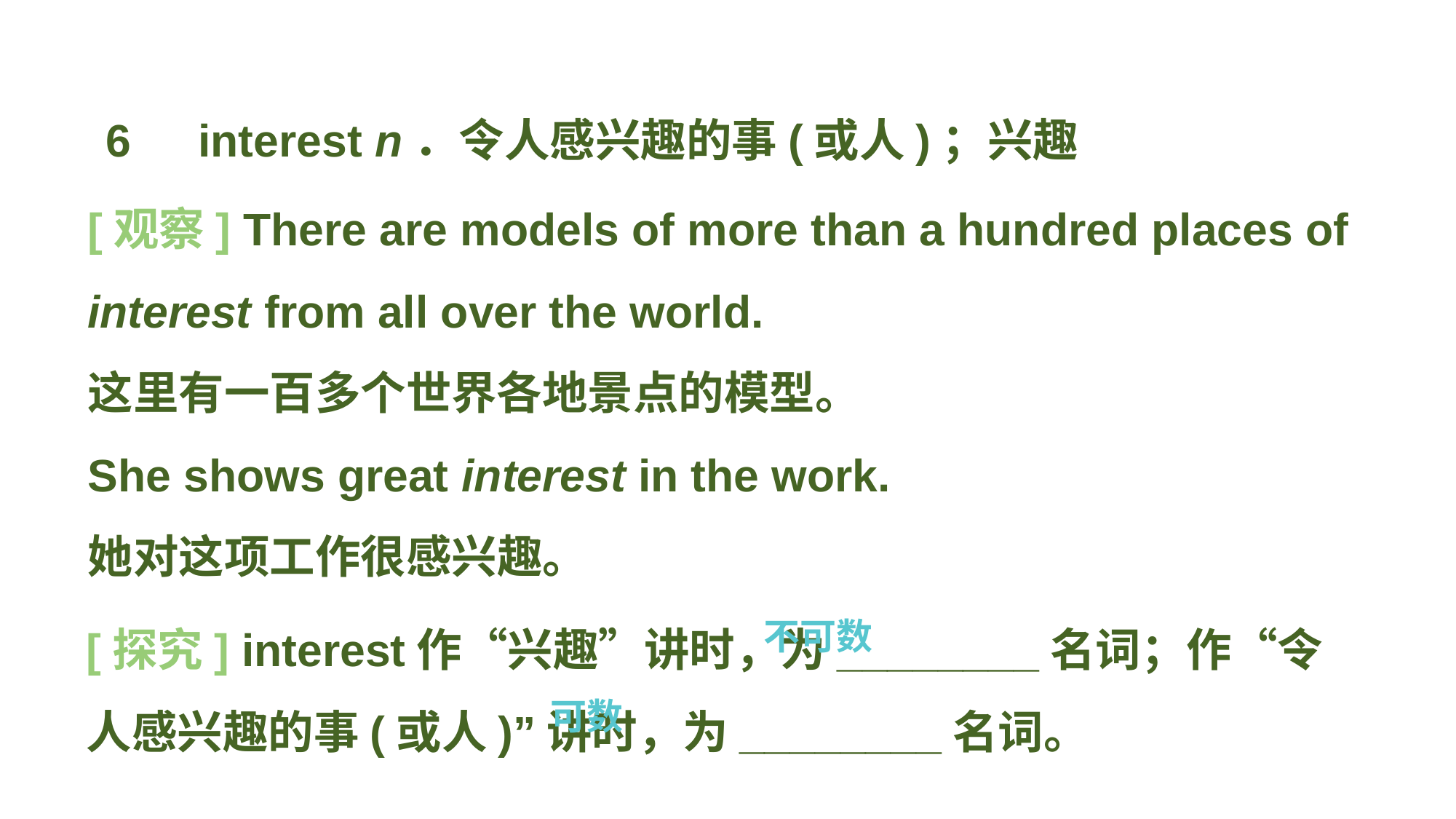

6　interest n．令人感兴趣的事(或人)；兴趣
[观察] There are models of more than a hundred places of interest from all over the world.
这里有一百多个世界各地景点的模型。
She shows great interest in the work.
她对这项工作很感兴趣。
[探究] interest作“兴趣”讲时，为________名词；作“令人感兴趣的事(或人)”讲时，为________名词。
不可数
可数